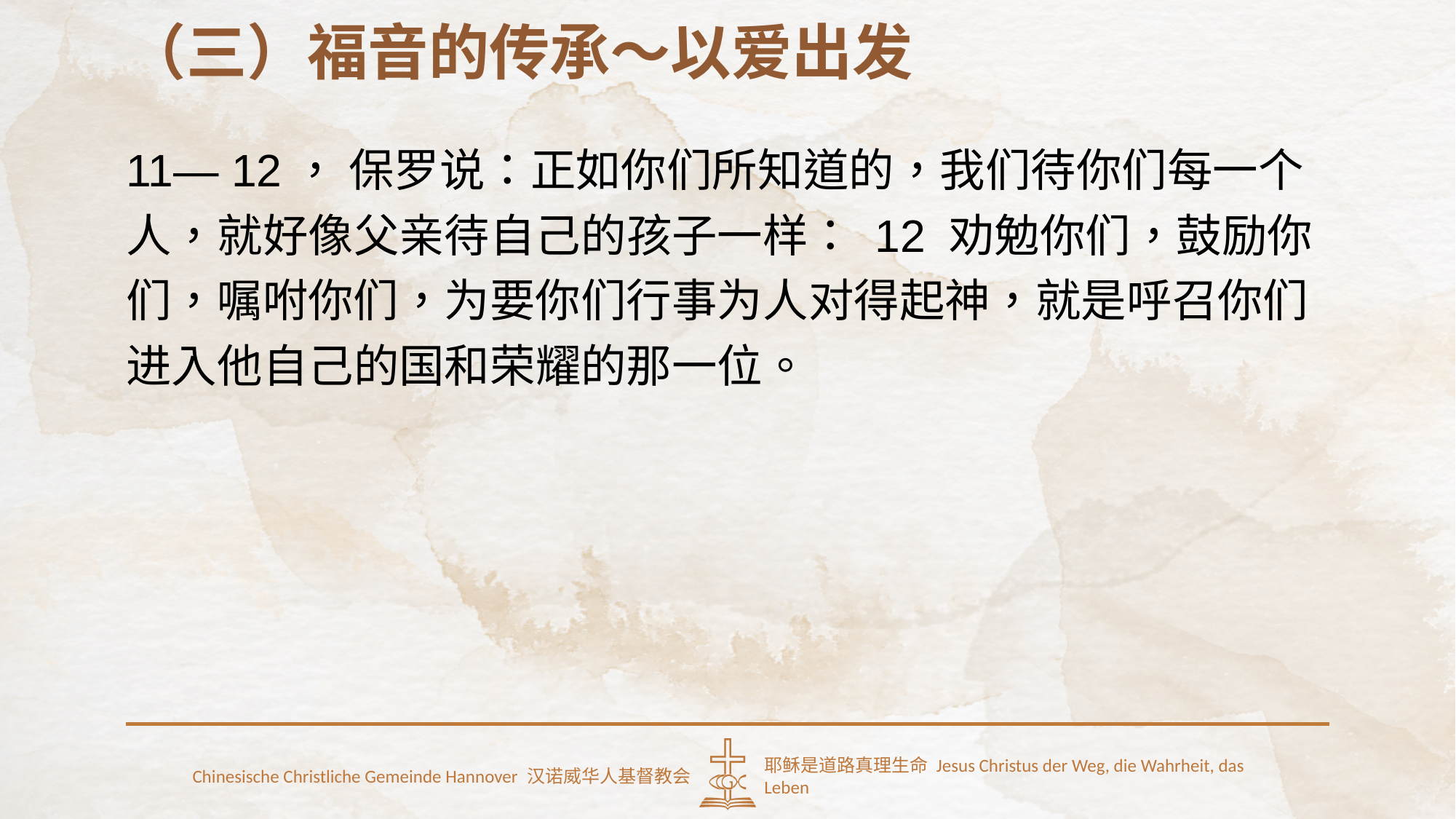

（三）福音的传承～以爱出发
11— 12， 保罗说：正如你们所知道的，我们待你们每一个人，就好像父亲待自己的孩子一样： 12 劝勉你们，鼓励你们，嘱咐你们，为要你们行事为人对得起神，就是呼召你们进入他自己的国和荣耀的那一位。